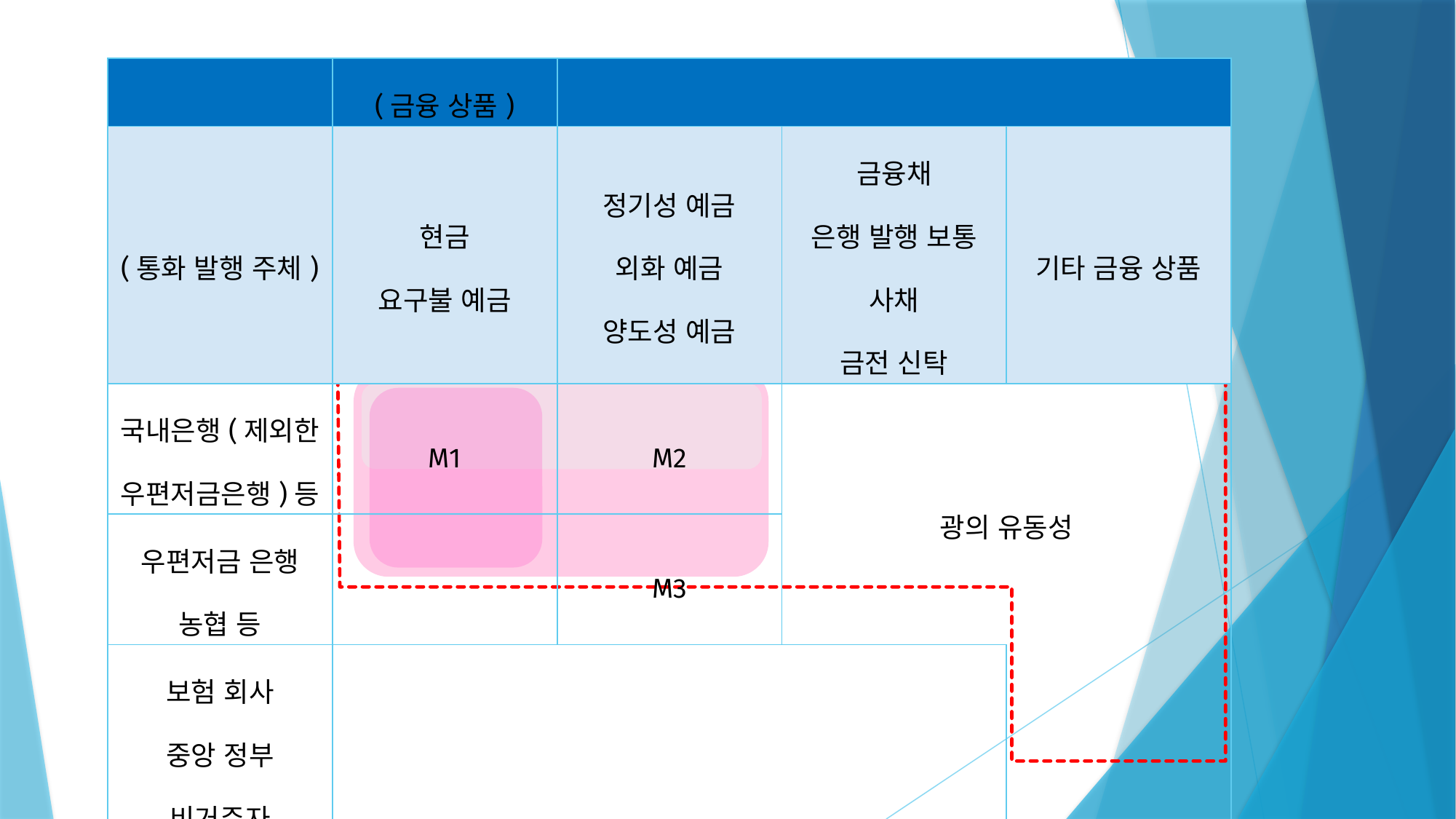

|  | (금융 상품) |  |  |  |
| --- | --- | --- | --- | --- |
| (통화 발행 주체) | 현금 요구불 예금 | 정기성 예금 외화 예금 양도성 예금 | 금융채 은행 발행 보통 사채 금전 신탁 | 기타 금융 상품 |
| 국내은행(제외한 우편저금은행)등 | M1 | M2 | 광의 유동성 |  |
| 우편저금 은행 농협 등 |  | M3 |  |  |
| 보험 회사 중앙 정부 비거주자 |  |  |  |  |